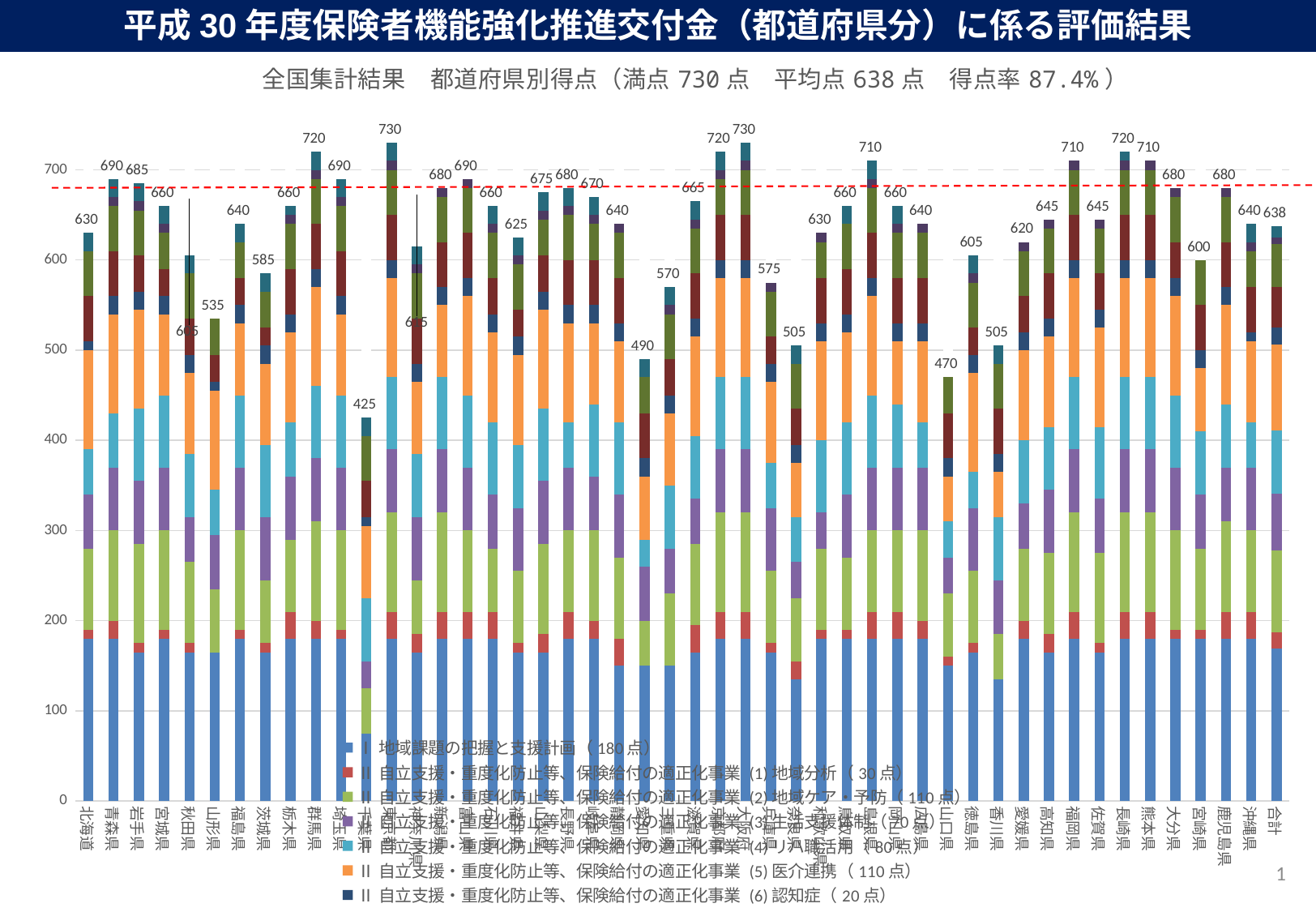

平成30年度保険者機能強化推進交付金（都道府県分）に係る評価結果

### Chart: 全国集計結果　都道府県別得点（満点730点　平均点638点　得点率87.4%）

| Category | Ⅰ地域課題の把握と支援計画（180点）　　　　　　 | Ⅱ自立支援・重度化防止等、保険給付の適正化事業 | Ⅱ自立支援・重度化防止等、保険給付の適正化事業 | Ⅱ自立支援・重度化防止等、保険給付の適正化事業 | Ⅱ自立支援・重度化防止等、保険給付の適正化事業 | Ⅱ自立支援・重度化防止等、保険給付の適正化事業 | Ⅱ自立支援・重度化防止等、保険給付の適正化事業 | Ⅱ自立支援・重度化防止等、保険給付の適正化事業 | Ⅱ自立支援・重度化防止等、保険給付の適正化事業 | Ⅱ自立支援・重度化防止等、保険給付の適正化事業 | Ⅲ要介護状態の変化（20点） | 合計 |
|---|---|---|---|---|---|---|---|---|---|---|---|---|
| 北海道 | 180.0 | 10.0 | 90.0 | 60.0 | 50.0 | 110.0 | 10.0 | 50.0 | 50.0 | 0.0 | 20.0 | 630.0 |
| 青森県 | 180.0 | 20.0 | 100.0 | 70.0 | 60.0 | 110.0 | 20.0 | 50.0 | 50.0 | 10.0 | 20.0 | 690.0 |
| 岩手県 | 165.0 | 10.0 | 110.0 | 70.0 | 80.0 | 110.0 | 20.0 | 40.0 | 50.0 | 10.0 | 20.0 | 685.0 |
| 宮城県 | 180.0 | 10.0 | 110.0 | 70.0 | 80.0 | 90.0 | 20.0 | 30.0 | 40.0 | 10.0 | 20.0 | 660.0 |
| 秋田県 | 165.0 | 10.0 | 90.0 | 50.0 | 70.0 | 90.0 | 20.0 | 40.0 | 50.0 | 0.0 | 20.0 | 605.0 |
| 山形県 | 165.0 | 0.0 | 70.0 | 60.0 | 50.0 | 110.0 | 10.0 | 30.0 | 40.0 | 0.0 | 0.0 | 535.0 |
| 福島県 | 180.0 | 10.0 | 110.0 | 70.0 | 80.0 | 80.0 | 20.0 | 30.0 | 40.0 | 0.0 | 20.0 | 640.0 |
| 茨城県 | 165.0 | 10.0 | 70.0 | 70.0 | 80.0 | 90.0 | 20.0 | 20.0 | 40.0 | 0.0 | 20.0 | 585.0 |
| 栃木県 | 180.0 | 30.0 | 80.0 | 70.0 | 60.0 | 100.0 | 20.0 | 50.0 | 50.0 | 10.0 | 10.0 | 660.0 |
| 群馬県 | 180.0 | 20.0 | 110.0 | 70.0 | 80.0 | 110.0 | 20.0 | 50.0 | 50.0 | 10.0 | 20.0 | 720.0 |
| 埼玉県 | 180.0 | 10.0 | 110.0 | 70.0 | 80.0 | 90.0 | 20.0 | 50.0 | 50.0 | 10.0 | 20.0 | 690.0 |
| 千葉県 | 75.0 | 0.0 | 50.0 | 30.0 | 70.0 | 80.0 | 10.0 | 40.0 | 50.0 | 0.0 | 20.0 | 425.0 |
| 東京都 | 180.0 | 30.0 | 110.0 | 70.0 | 80.0 | 110.0 | 20.0 | 50.0 | 50.0 | 10.0 | 20.0 | 730.0 |
| 神奈川県 | 165.0 | 20.0 | 60.0 | 70.0 | 70.0 | 80.0 | 20.0 | 50.0 | 50.0 | 10.0 | 20.0 | 615.0 |
| 新潟県 | 180.0 | 30.0 | 110.0 | 70.0 | 80.0 | 80.0 | 20.0 | 50.0 | 50.0 | 10.0 | 0.0 | 680.0 |
| 富山県 | 180.0 | 30.0 | 90.0 | 70.0 | 80.0 | 110.0 | 20.0 | 50.0 | 50.0 | 10.0 | 0.0 | 690.0 |
| 石川県 | 180.0 | 30.0 | 70.0 | 60.0 | 80.0 | 100.0 | 20.0 | 40.0 | 50.0 | 10.0 | 20.0 | 660.0 |
| 福井県 | 165.0 | 10.0 | 80.0 | 70.0 | 70.0 | 100.0 | 20.0 | 30.0 | 50.0 | 10.0 | 20.0 | 625.0 |
| 山梨県 | 165.0 | 20.0 | 100.0 | 70.0 | 80.0 | 110.0 | 20.0 | 40.0 | 40.0 | 10.0 | 20.0 | 675.0 |
| 長野県 | 180.0 | 30.0 | 90.0 | 70.0 | 50.0 | 110.0 | 20.0 | 50.0 | 50.0 | 10.0 | 20.0 | 680.0 |
| 岐阜県 | 180.0 | 20.0 | 100.0 | 60.0 | 80.0 | 90.0 | 20.0 | 50.0 | 40.0 | 10.0 | 20.0 | 670.0 |
| 静岡県 | 150.0 | 30.0 | 90.0 | 70.0 | 80.0 | 90.0 | 20.0 | 50.0 | 50.0 | 10.0 | 0.0 | 640.0 |
| 愛知県 | 150.0 | 0.0 | 50.0 | 60.0 | 30.0 | 70.0 | 20.0 | 50.0 | 40.0 | 0.0 | 20.0 | 490.0 |
| 三重県 | 150.0 | 0.0 | 80.0 | 50.0 | 70.0 | 80.0 | 20.0 | 40.0 | 50.0 | 10.0 | 20.0 | 570.0 |
| 滋賀県 | 165.0 | 30.0 | 90.0 | 50.0 | 70.0 | 110.0 | 20.0 | 50.0 | 50.0 | 10.0 | 20.0 | 665.0 |
| 京都府 | 180.0 | 30.0 | 110.0 | 70.0 | 80.0 | 110.0 | 20.0 | 50.0 | 40.0 | 10.0 | 20.0 | 720.0 |
| 大阪府 | 180.0 | 30.0 | 110.0 | 70.0 | 80.0 | 110.0 | 20.0 | 50.0 | 50.0 | 10.0 | 20.0 | 730.0 |
| 兵庫県 | 165.0 | 10.0 | 80.0 | 70.0 | 50.0 | 90.0 | 20.0 | 30.0 | 50.0 | 10.0 | 0.0 | 575.0 |
| 奈良県 | 135.0 | 20.0 | 70.0 | 40.0 | 50.0 | 60.0 | 20.0 | 40.0 | 50.0 | 0.0 | 20.0 | 505.0 |
| 和歌山県 | 180.0 | 10.0 | 90.0 | 40.0 | 80.0 | 110.0 | 20.0 | 50.0 | 40.0 | 10.0 | 0.0 | 630.0 |
| 鳥取県 | 180.0 | 10.0 | 80.0 | 70.0 | 80.0 | 100.0 | 20.0 | 50.0 | 50.0 | 0.0 | 20.0 | 660.0 |
| 島根県 | 180.0 | 30.0 | 90.0 | 70.0 | 80.0 | 110.0 | 20.0 | 50.0 | 50.0 | 10.0 | 20.0 | 710.0 |
| 岡山県 | 180.0 | 30.0 | 90.0 | 70.0 | 70.0 | 70.0 | 20.0 | 50.0 | 50.0 | 10.0 | 20.0 | 660.0 |
| 広島県 | 180.0 | 20.0 | 100.0 | 70.0 | 50.0 | 90.0 | 20.0 | 50.0 | 50.0 | 10.0 | 0.0 | 640.0 |
| 山口県 | 150.0 | 10.0 | 70.0 | 40.0 | 40.0 | 50.0 | 20.0 | 50.0 | 40.0 | 0.0 | 0.0 | 470.0 |
| 徳島県 | 165.0 | 10.0 | 80.0 | 70.0 | 40.0 | 110.0 | 20.0 | 30.0 | 50.0 | 10.0 | 20.0 | 605.0 |
| 香川県 | 135.0 | 0.0 | 50.0 | 60.0 | 70.0 | 50.0 | 20.0 | 50.0 | 50.0 | 0.0 | 20.0 | 505.0 |
| 愛媛県 | 180.0 | 20.0 | 80.0 | 50.0 | 70.0 | 100.0 | 20.0 | 40.0 | 50.0 | 10.0 | 0.0 | 620.0 |
| 高知県 | 165.0 | 20.0 | 90.0 | 70.0 | 70.0 | 100.0 | 20.0 | 50.0 | 50.0 | 10.0 | 0.0 | 645.0 |
| 福岡県 | 180.0 | 30.0 | 110.0 | 70.0 | 80.0 | 110.0 | 20.0 | 50.0 | 50.0 | 10.0 | 0.0 | 710.0 |
| 佐賀県 | 165.0 | 10.0 | 100.0 | 60.0 | 80.0 | 110.0 | 20.0 | 40.0 | 50.0 | 10.0 | 0.0 | 645.0 |
| 長崎県 | 180.0 | 30.0 | 110.0 | 70.0 | 80.0 | 110.0 | 20.0 | 50.0 | 50.0 | 10.0 | 10.0 | 720.0 |
| 熊本県 | 180.0 | 30.0 | 110.0 | 70.0 | 80.0 | 110.0 | 20.0 | 50.0 | 50.0 | 10.0 | 0.0 | 710.0 |
| 大分県 | 180.0 | 10.0 | 110.0 | 70.0 | 80.0 | 110.0 | 20.0 | 40.0 | 50.0 | 10.0 | 0.0 | 680.0 |
| 宮崎県 | 180.0 | 10.0 | 90.0 | 60.0 | 70.0 | 70.0 | 20.0 | 50.0 | 50.0 | 0.0 | 0.0 | 600.0 |
| 鹿児島県 | 180.0 | 30.0 | 100.0 | 60.0 | 70.0 | 110.0 | 20.0 | 50.0 | 50.0 | 10.0 | 0.0 | 680.0 |
| 沖縄県 | 180.0 | 30.0 | 90.0 | 70.0 | 50.0 | 90.0 | 10.0 | 50.0 | 40.0 | 10.0 | 20.0 | 640.0 |
| 合計 | 169.46808510638297 | 18.085106382978722 | 90.0 | 63.61702127659574 | 69.36170212765957 | 95.53191489361703 | 19.148936170212767 | 44.680851063829785 | 47.659574468085104 | 7.446808510638298 | 12.76595744680851 | 637.7659574468086 |
1